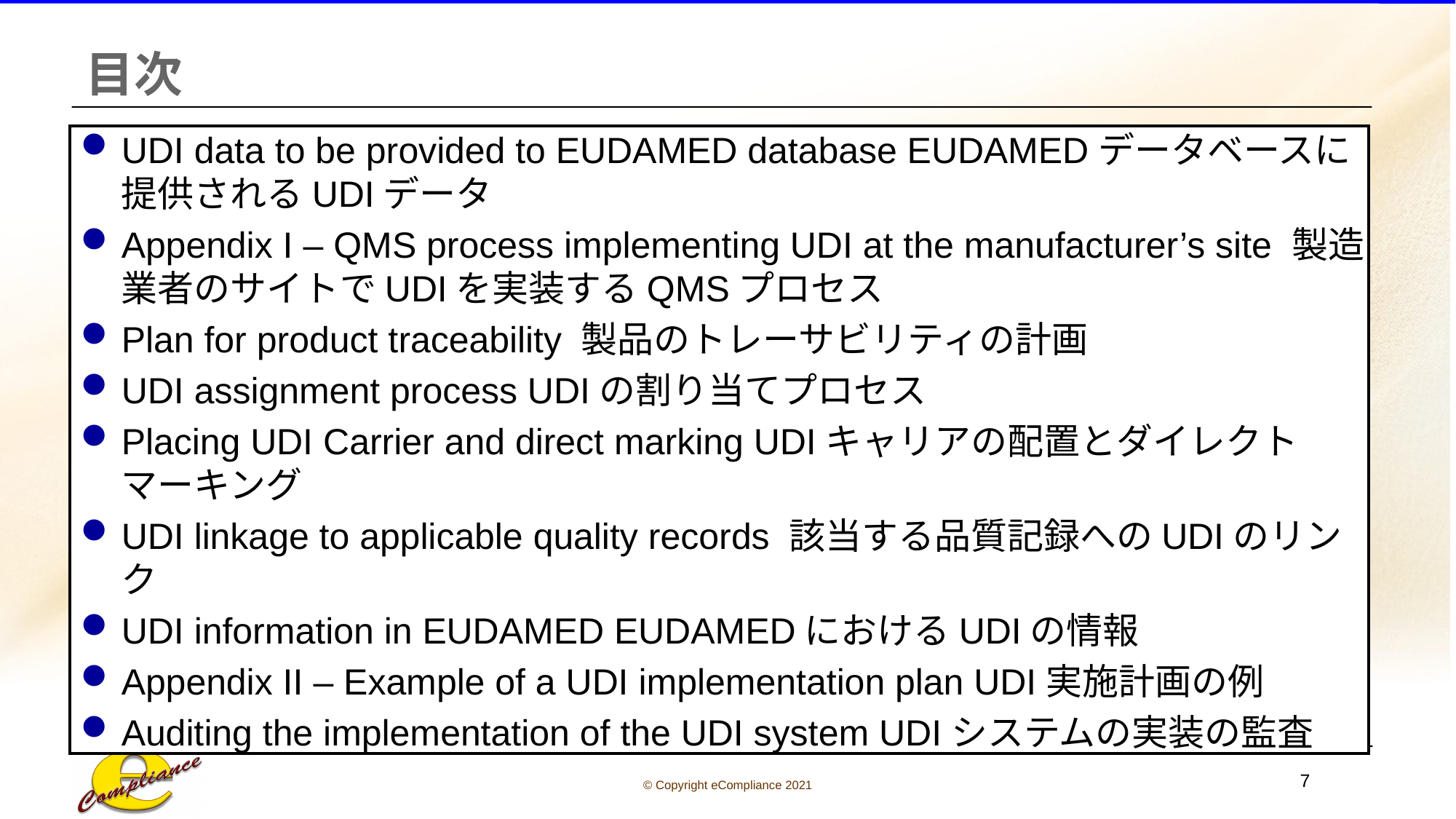

# 目次
UDI data to be provided to EUDAMED database EUDAMEDデータベースに提供されるUDIデータ
Appendix I – QMS process implementing UDI at the manufacturer’s site 製造業者のサイトでUDIを実装するQMSプロセス
Plan for product traceability 製品のトレーサビリティの計画
UDI assignment process UDIの割り当てプロセス
Placing UDI Carrier and direct marking UDIキャリアの配置とダイレクトマーキング
UDI linkage to applicable quality records 該当する品質記録へのUDIのリンク
UDI information in EUDAMED EUDAMEDにおけるUDIの情報
Appendix II – Example of a UDI implementation plan UDI実施計画の例
Auditing the implementation of the UDI system UDIシステムの実装の監査